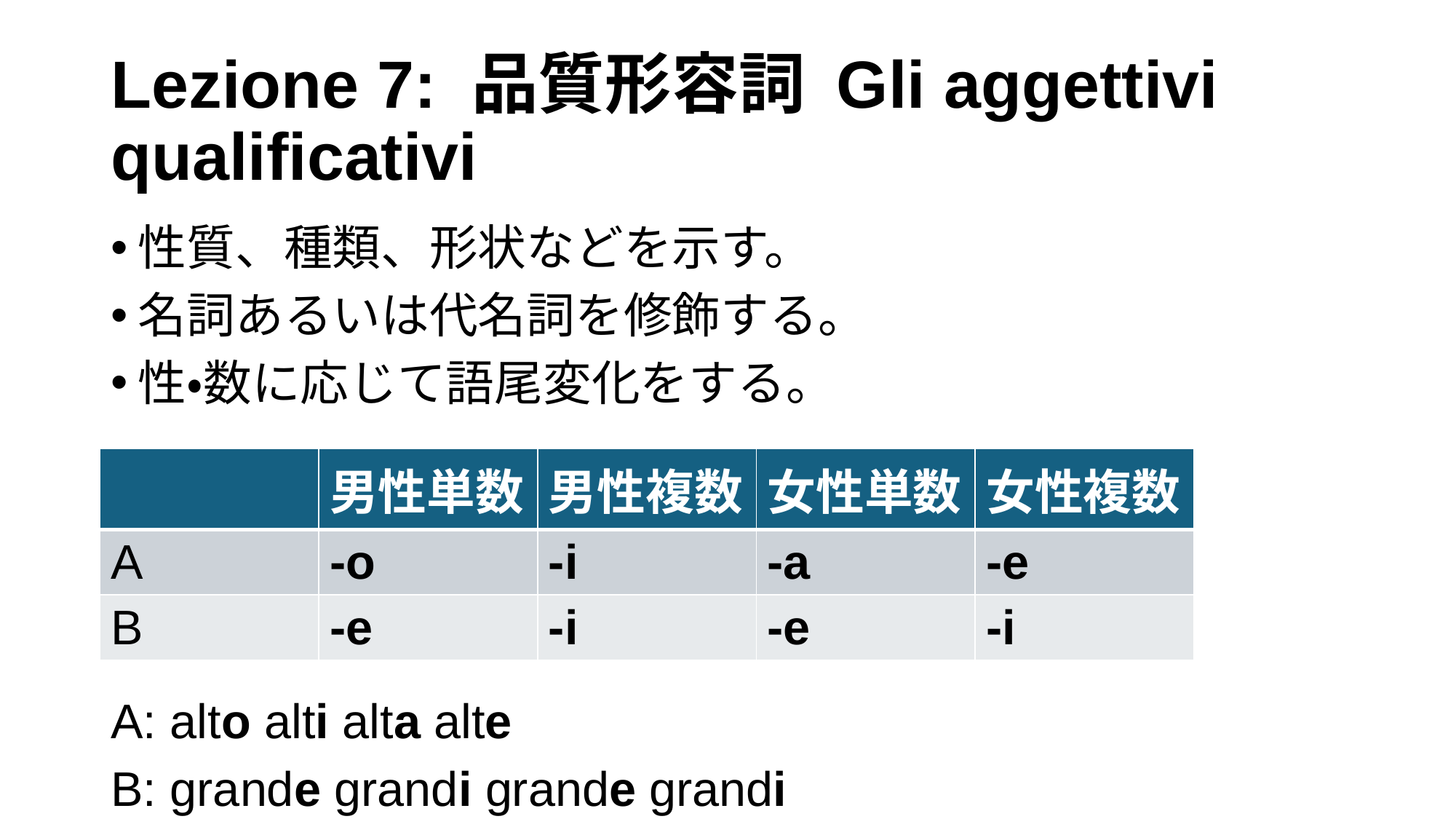

# Lezione 7: 品質形容詞 Gli aggettivi qualificativi
性質、種類、形状などを示す。
名詞あるいは代名詞を修飾する。
性・数に応じて語尾変化をする。

A: alto alti alta alte
B: grande grandi grande grandi
|  | 男性単数 | 男性複数 | 女性単数 | 女性複数 |
| --- | --- | --- | --- | --- |
| A | -o | -i | -a | -e |
| B | -e | -i | -e | -i |